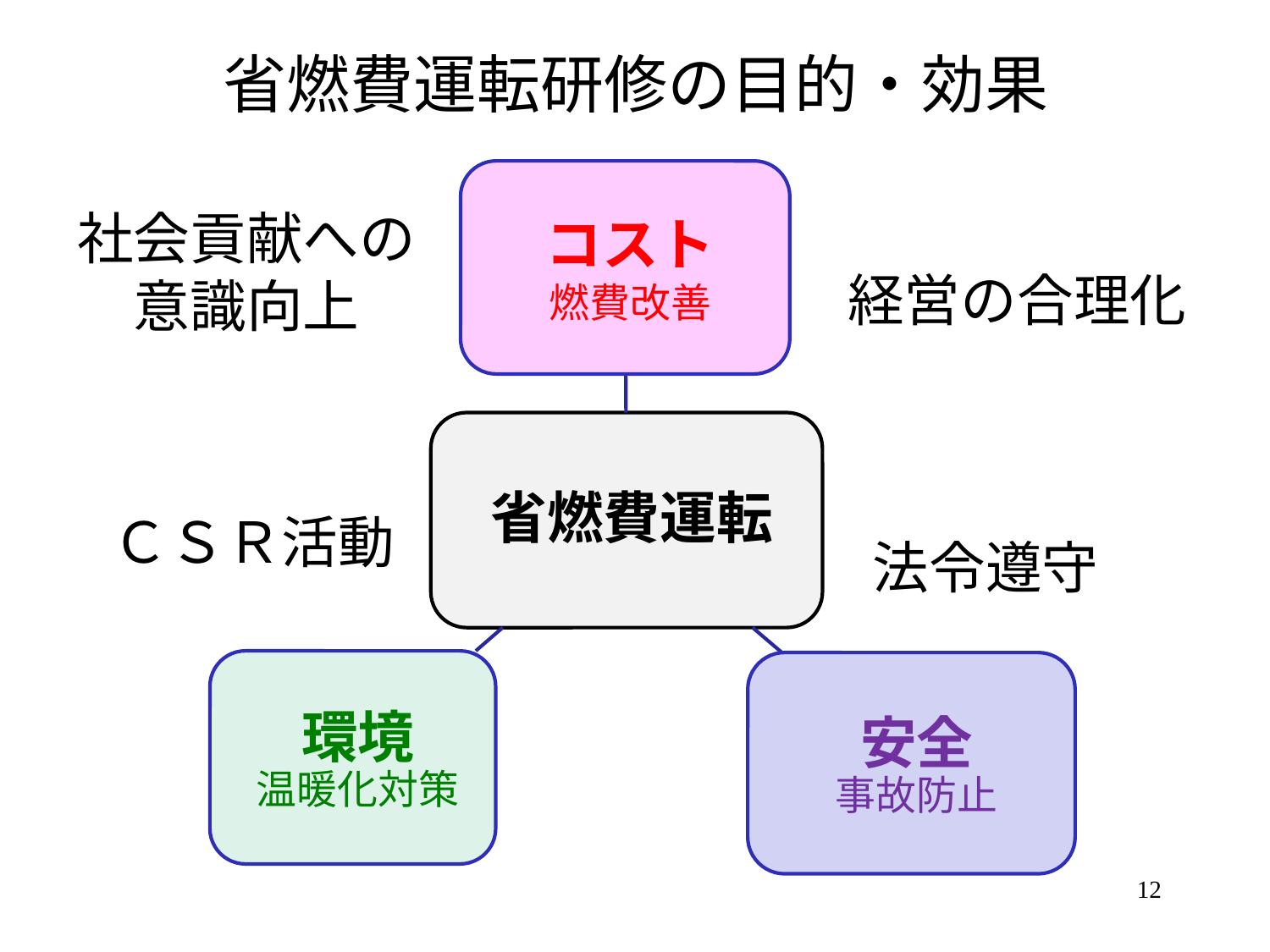

# 省燃費運転研修の目的・効果
省燃費運転
コスト
燃費改善
安全
事故防止
環境
温暖化対策
社会貢献への意識向上
経営の合理化
ＣＳＲ活動
法令遵守
12